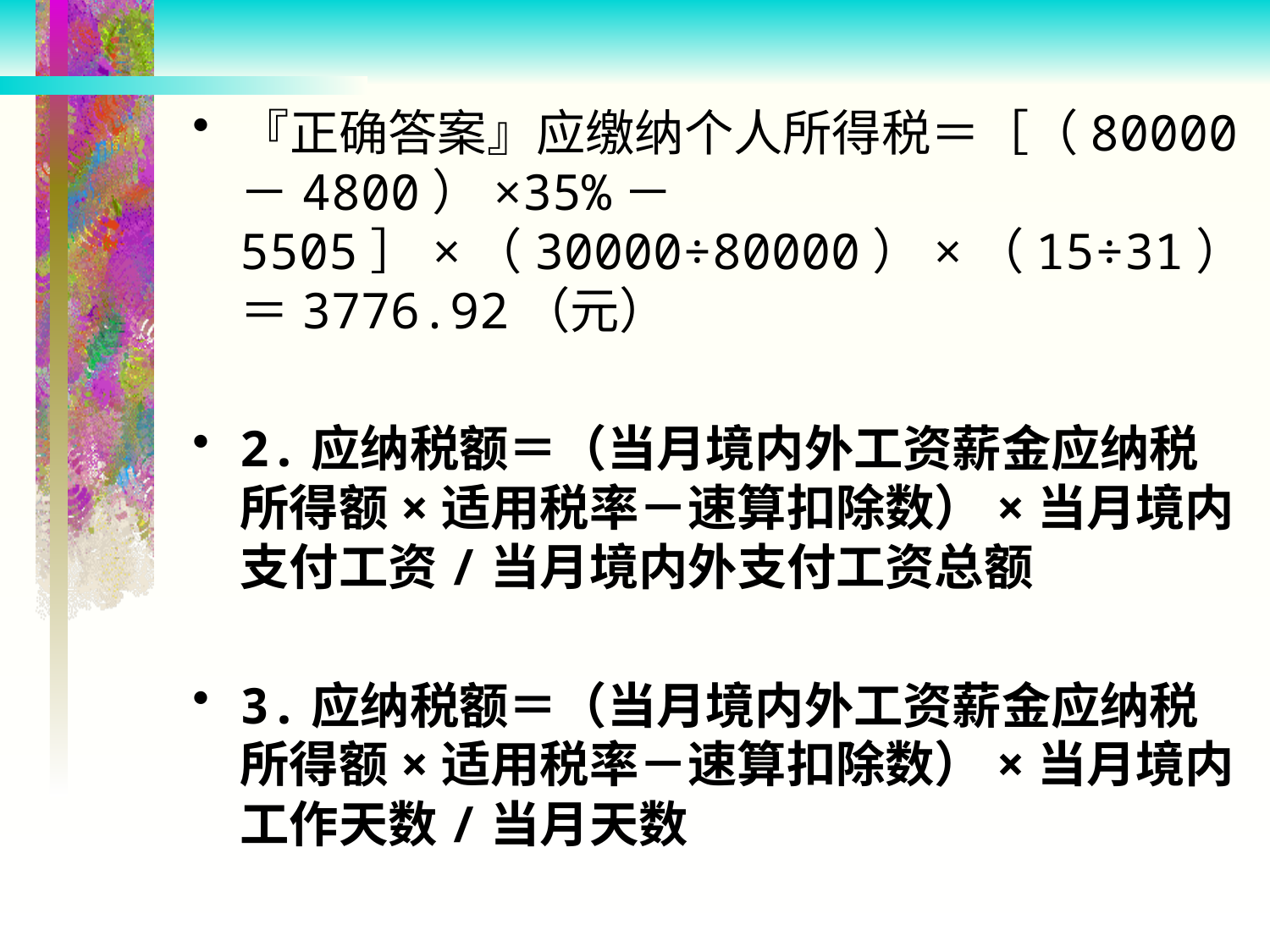

『正确答案』应缴纳个人所得税＝［（80000－4800）×35%－5505］×（30000÷80000）×（15÷31）＝3776.92（元）

2.应纳税额＝（当月境内外工资薪金应纳税所得额×适用税率－速算扣除数）×当月境内支付工资/当月境内外支付工资总额

3.应纳税额＝（当月境内外工资薪金应纳税所得额×适用税率－速算扣除数）×当月境内工作天数/当月天数